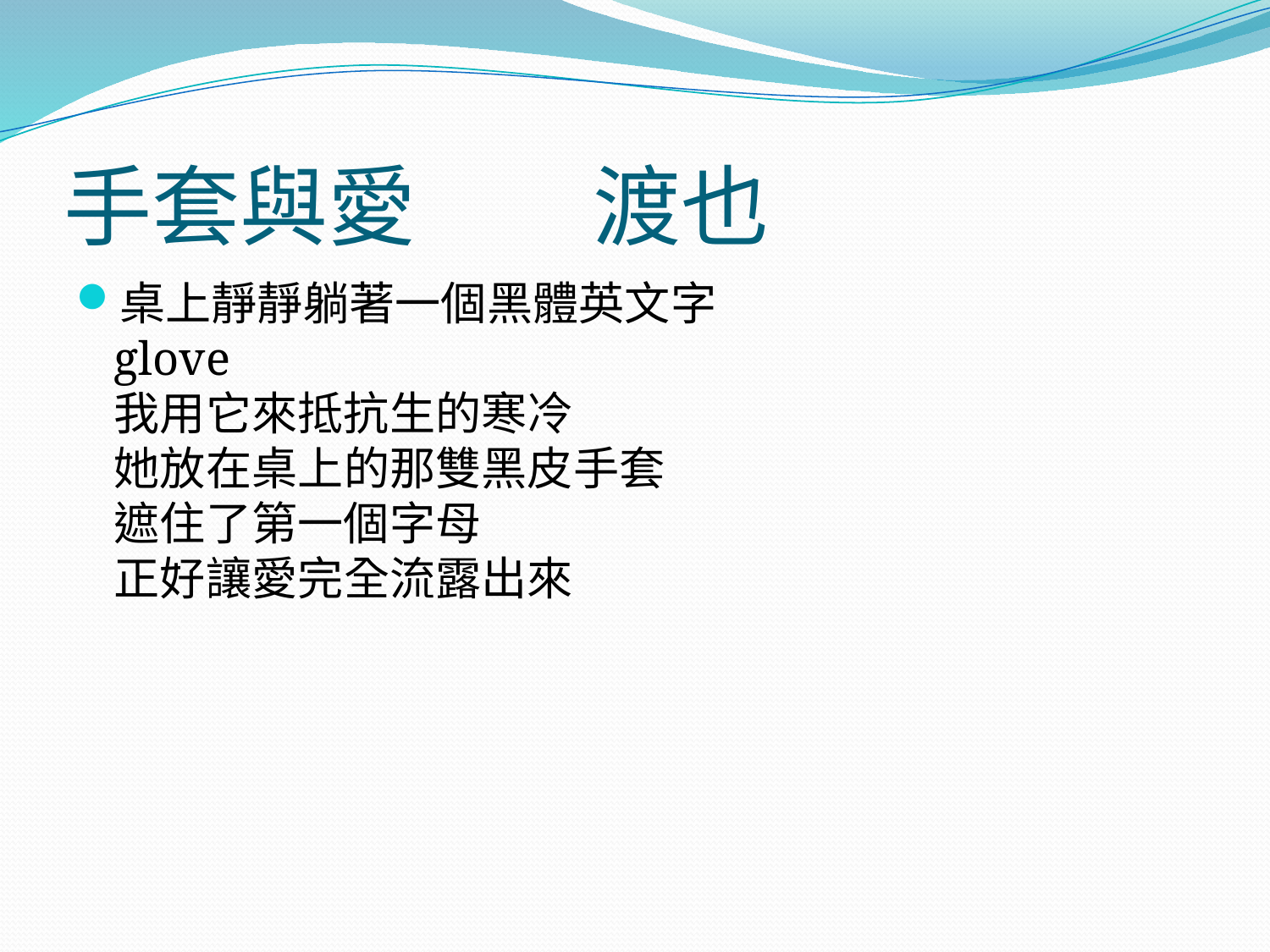

# 手套與愛　　渡也
桌上靜靜躺著一個黑體英文字
glove
我用它來抵抗生的寒冷
她放在桌上的那雙黑皮手套
遮住了第一個字母
正好讓愛完全流露出來